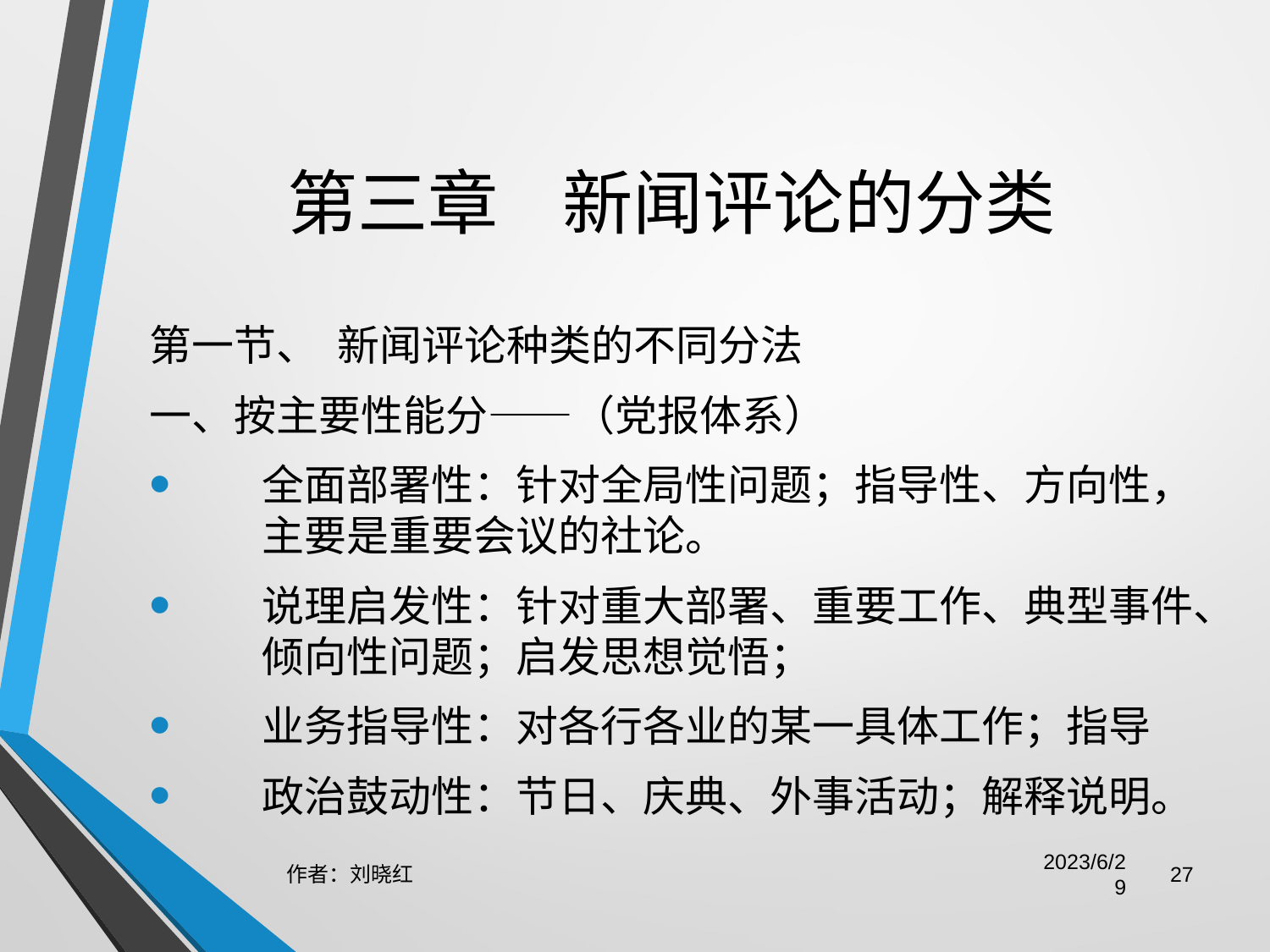

# 第三章    新闻评论的分类
第一节、  新闻评论种类的不同分法
一、按主要性能分——（党报体系）
全面部署性：针对全局性问题；指导性、方向性，主要是重要会议的社论。
说理启发性：针对重大部署、重要工作、典型事件、倾向性问题；启发思想觉悟；
业务指导性：对各行各业的某一具体工作；指导
政治鼓动性：节日、庆典、外事活动；解释说明。
作者：刘晓红
2023/6/29
27